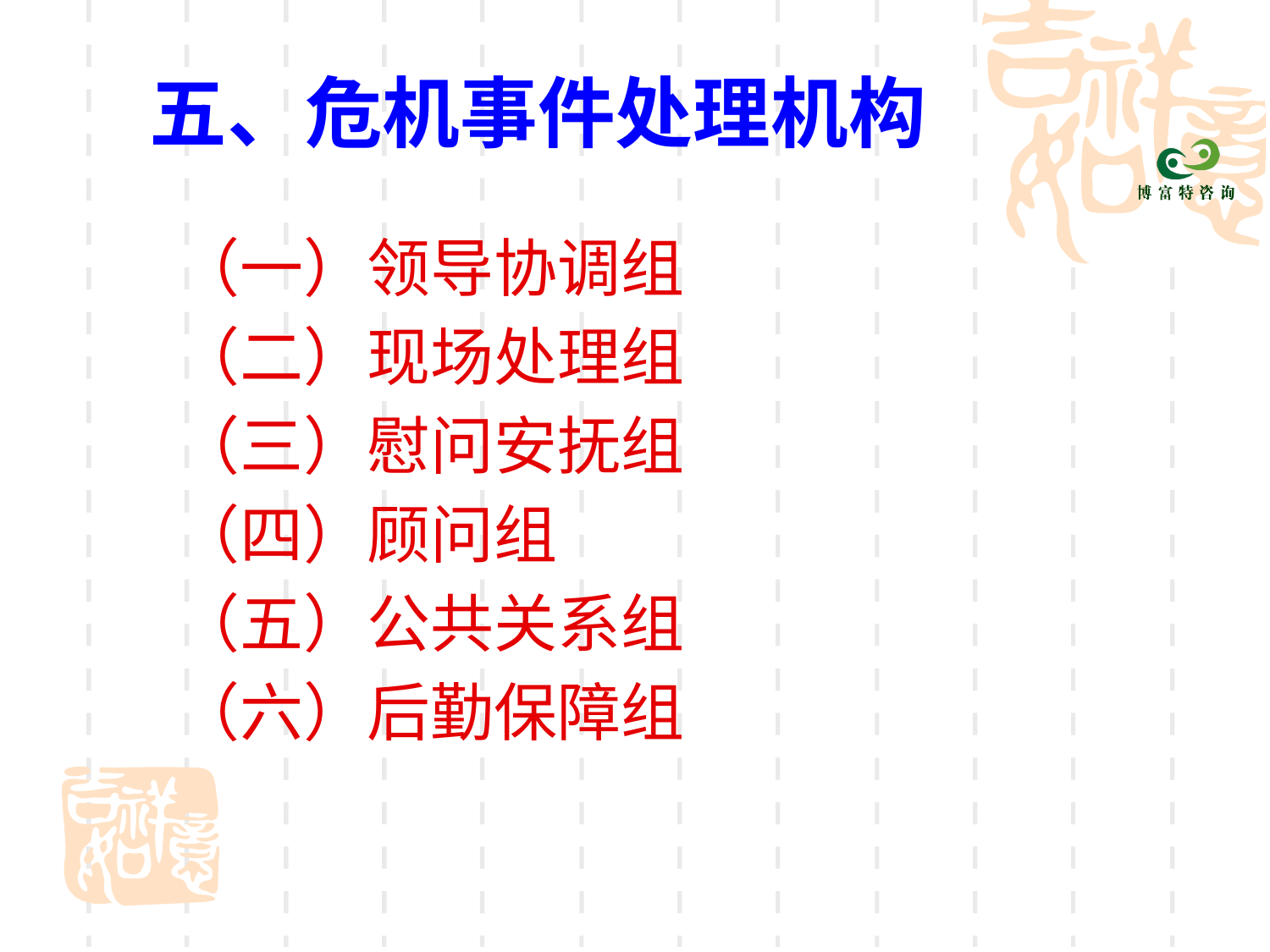

# 五、危机事件处理机构
      （一）领导协调组
      （二）现场处理组
      （三）慰问安抚组
      （四）顾问组
      （五）公共关系组
      （六）后勤保障组